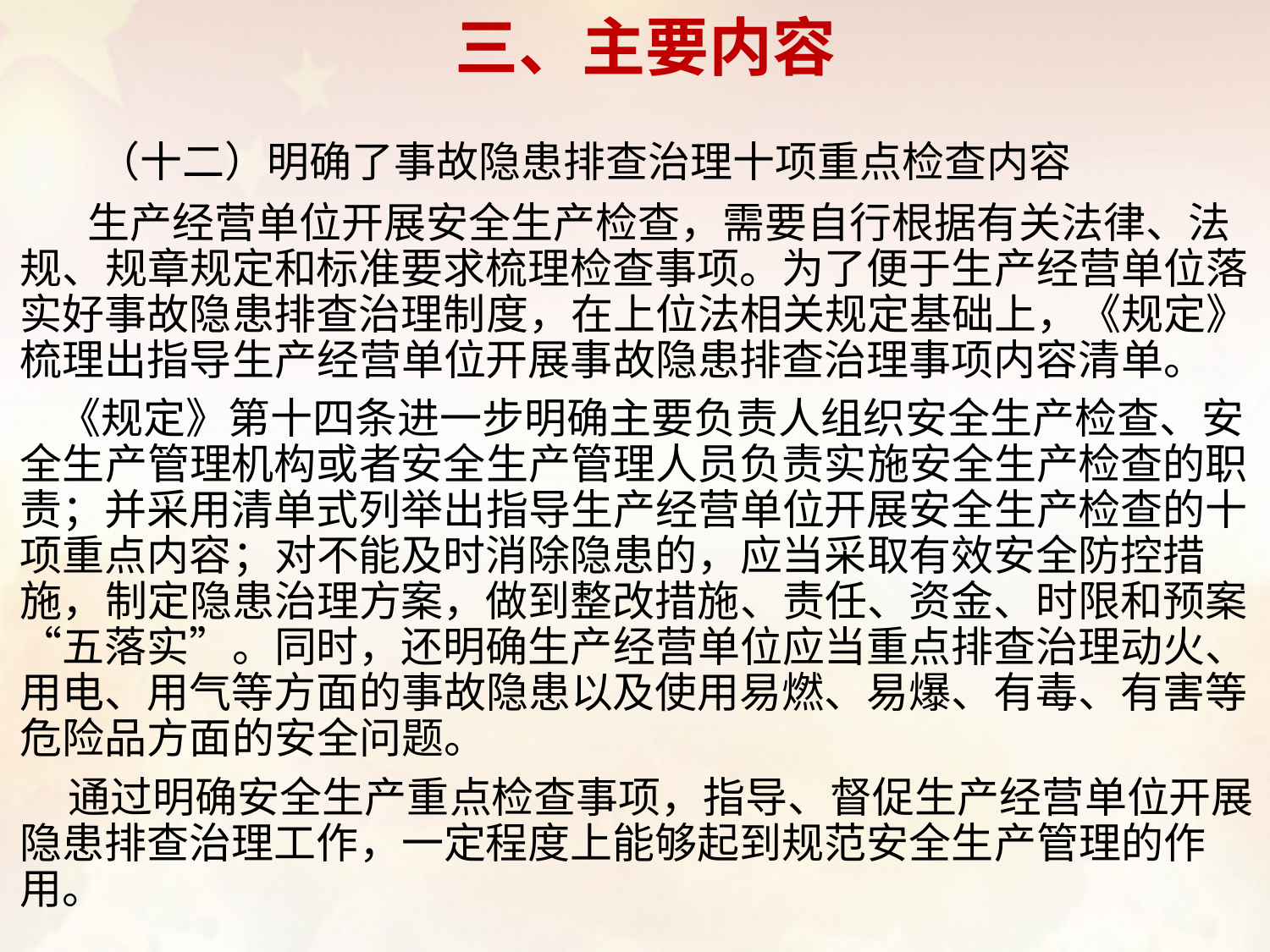

# 三、主要内容
      （十二）明确了事故隐患排查治理十项重点检查内容
      生产经营单位开展安全生产检查，需要自行根据有关法律、法规、规章规定和标准要求梳理检查事项。为了便于生产经营单位落实好事故隐患排查治理制度，在上位法相关规定基础上，《规定》梳理出指导生产经营单位开展事故隐患排查治理事项内容清单。
   《规定》第十四条进一步明确主要负责人组织安全生产检查、安全生产管理机构或者安全生产管理人员负责实施安全生产检查的职责；并采用清单式列举出指导生产经营单位开展安全生产检查的十项重点内容；对不能及时消除隐患的，应当采取有效安全防控措施，制定隐患治理方案，做到整改措施、责任、资金、时限和预案“五落实”。同时，还明确生产经营单位应当重点排查治理动火、用电、用气等方面的事故隐患以及使用易燃、易爆、有毒、有害等危险品方面的安全问题。
    通过明确安全生产重点检查事项，指导、督促生产经营单位开展隐患排查治理工作，一定程度上能够起到规范安全生产管理的作用。